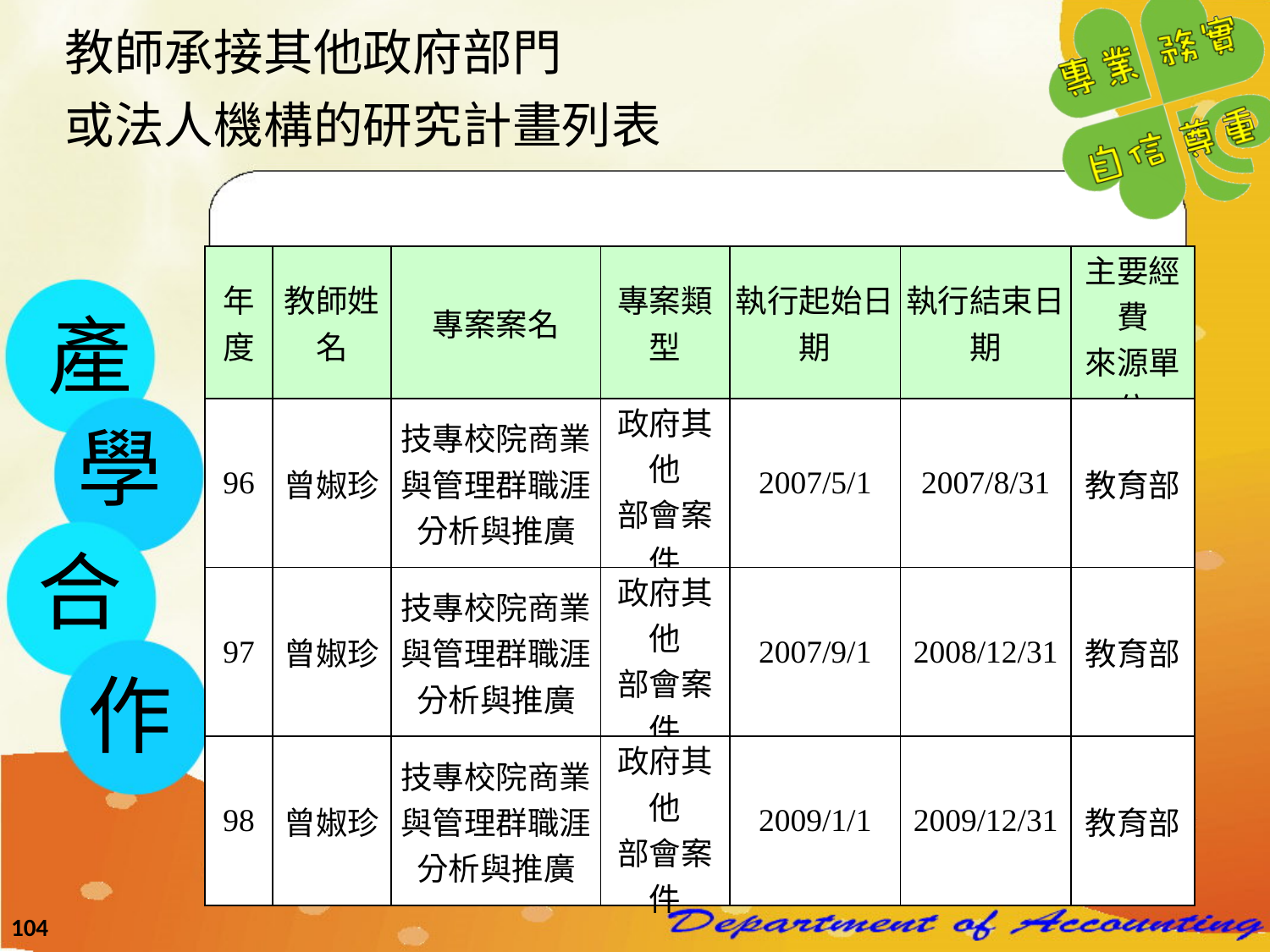

# 教師承接其他政府部門 或法人機構的研究計畫列表
| 年度 | 教師姓名 | 專案案名 | 專案類型 | 執行起始日期 | 執行結束日期 | 主要經費 來源單位 |
| --- | --- | --- | --- | --- | --- | --- |
| 96 | 曾婌珍 | 技專校院商業 與管理群職涯 分析與推廣 | 政府其他 部會案件 | 2007/5/1 | 2007/8/31 | 教育部 |
| 97 | 曾婌珍 | 技專校院商業 與管理群職涯 分析與推廣 | 政府其他 部會案件 | 2007/9/1 | 2008/12/31 | 教育部 |
| 98 | 曾婌珍 | 技專校院商業 與管理群職涯 分析與推廣 | 政府其他 部會案件 | 2009/1/1 | 2009/12/31 | 教育部 |
產
學
合
作
104